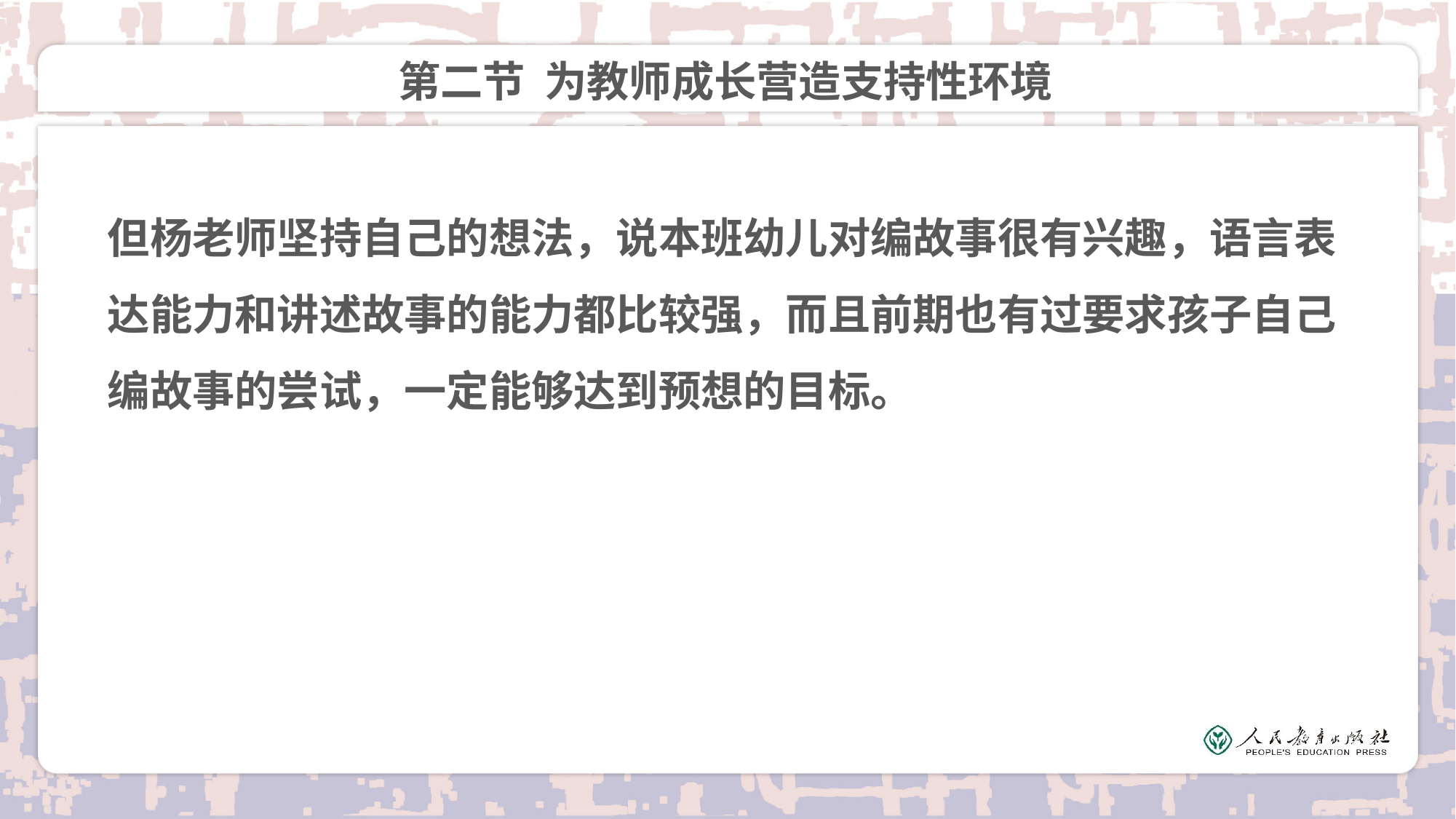

# 第二节  为教师成长营造支持性环境
但杨老师坚持自己的想法，说本班幼儿对编故事很有兴趣，语言表达能力和讲述故事的能力都比较强，而且前期也有过要求孩子自己编故事的尝试，一定能够达到预想的目标。